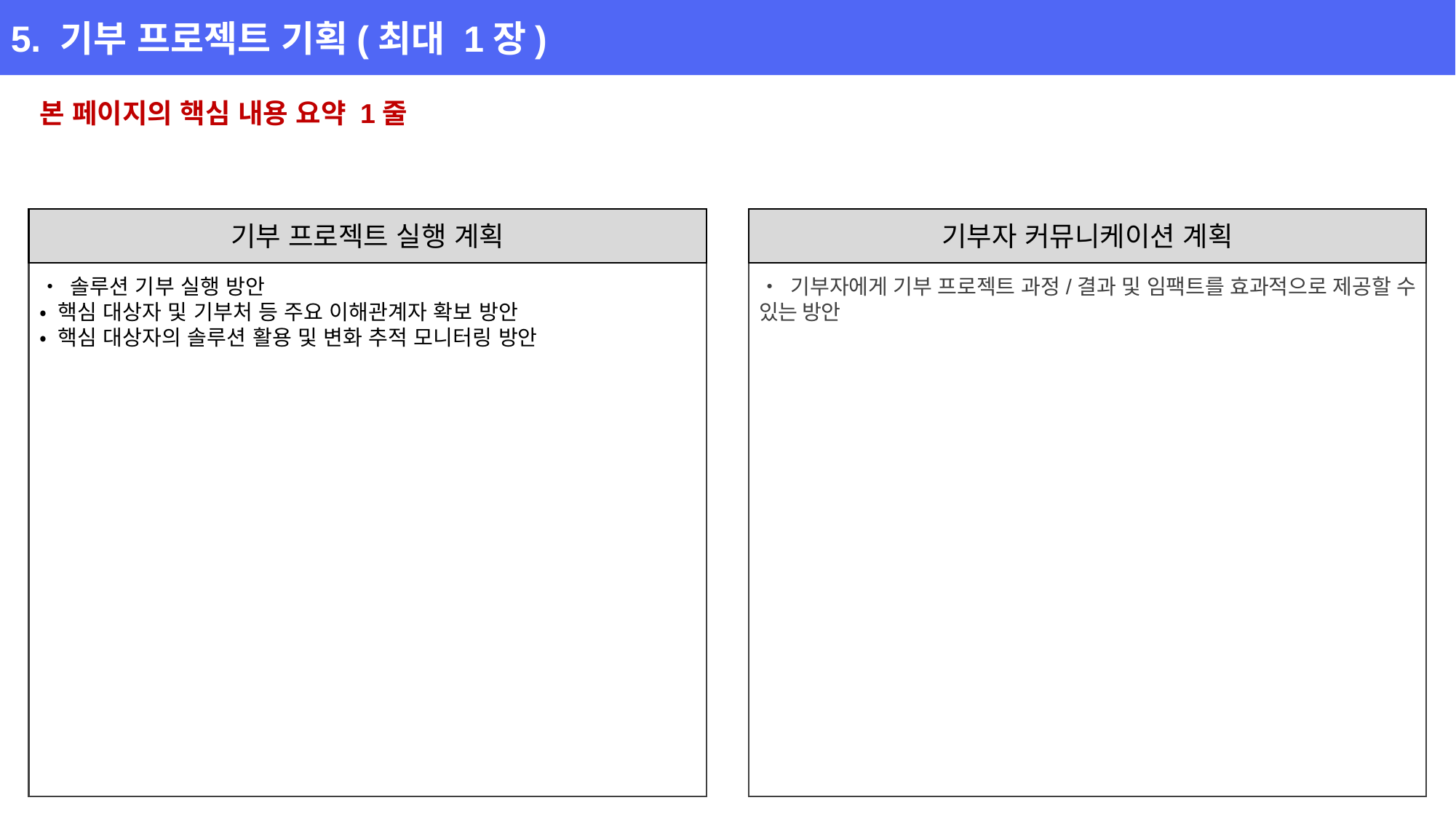

5. 기부 프로젝트 기획(최대 1장)
본 페이지의 핵심 내용 요약 1줄
기부 프로젝트 실행 계획

기부자 커뮤니케이션 계획

• 솔루션 기부 실행 방안
• 핵심 대상자 및 기부처 등 주요 이해관계자 확보 방안
• 핵심 대상자의 솔루션 활용 및 변화 추적 모니터링 방안
• 기부자에게 기부 프로젝트 과정/결과 및 임팩트를 효과적으로 제공할 수 있는 방안